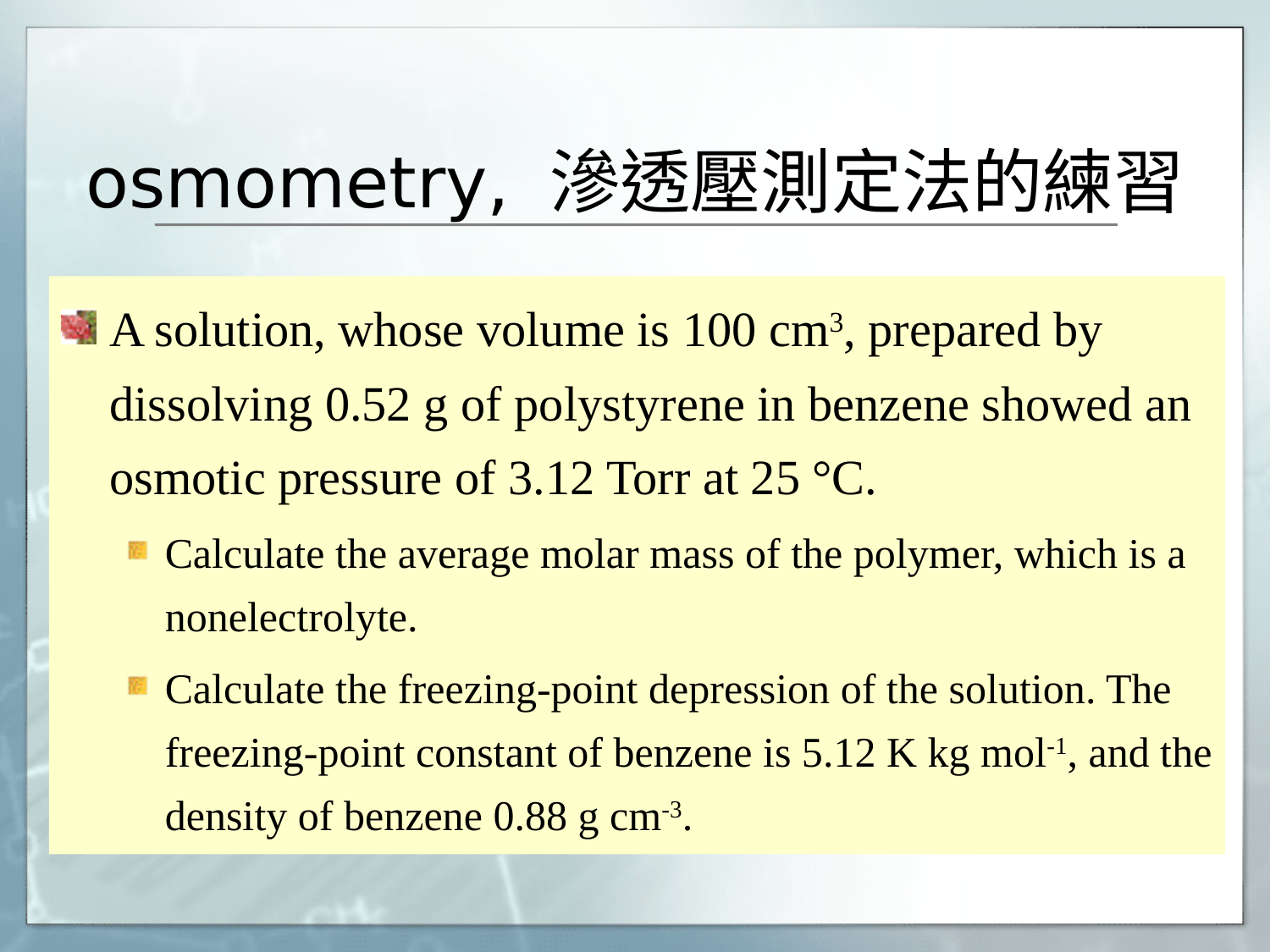

# osmometry, 滲透壓測定法的練習
A solution, whose volume is 100 cm3, prepared by dissolving 0.52 g of polystyrene in benzene showed an osmotic pressure of 3.12 Torr at 25 °C.
Calculate the average molar mass of the polymer, which is a nonelectrolyte.
Calculate the freezing-point depression of the solution. The freezing-point constant of benzene is 5.12 K kg mol-1, and the density of benzene 0.88 g cm-3.